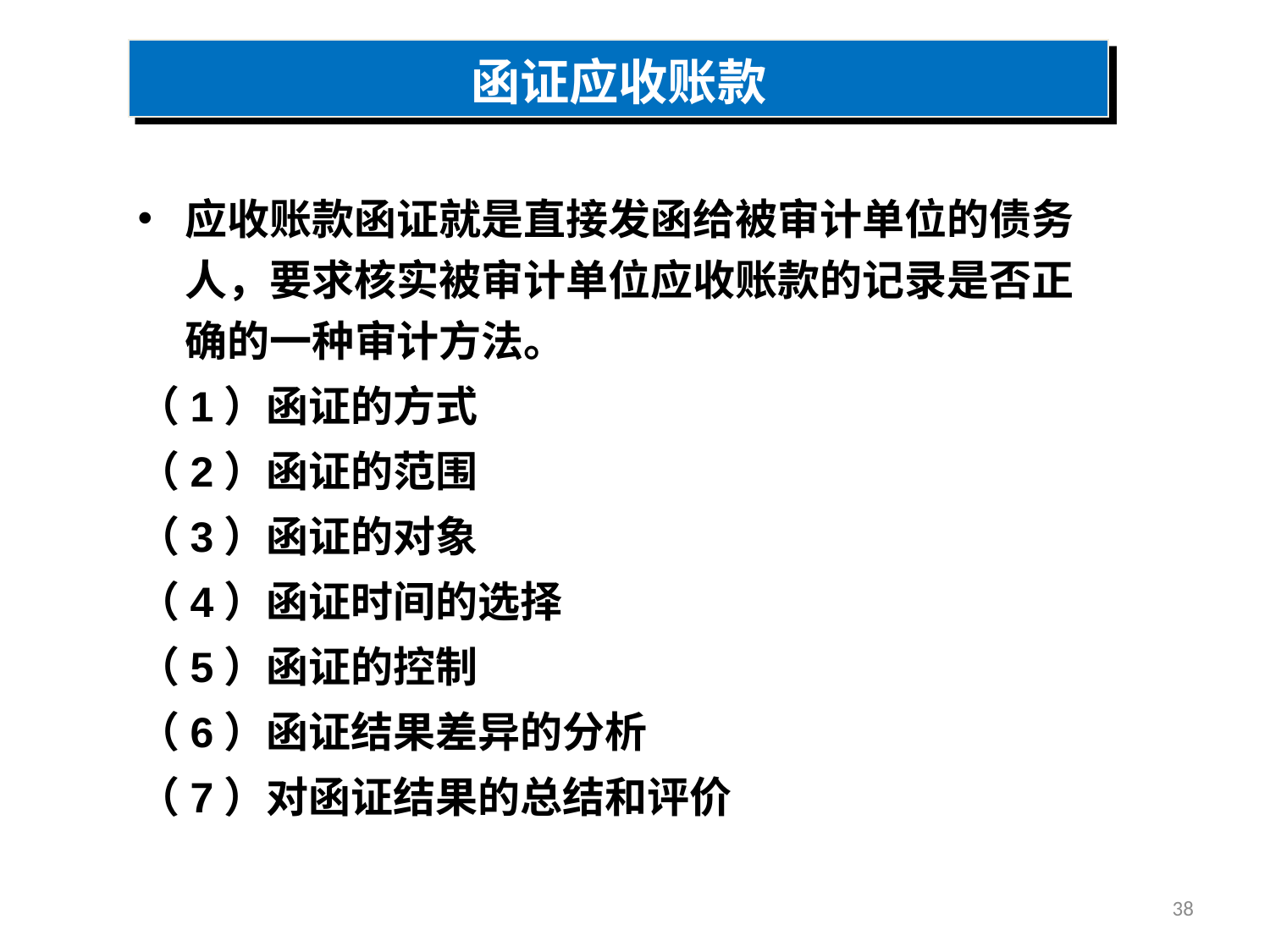

函证应收账款
应收账款函证就是直接发函给被审计单位的债务人，要求核实被审计单位应收账款的记录是否正确的一种审计方法。
（1）函证的方式
（2）函证的范围
（3）函证的对象
（4）函证时间的选择
（5）函证的控制
（6）函证结果差异的分析
（7）对函证结果的总结和评价

38